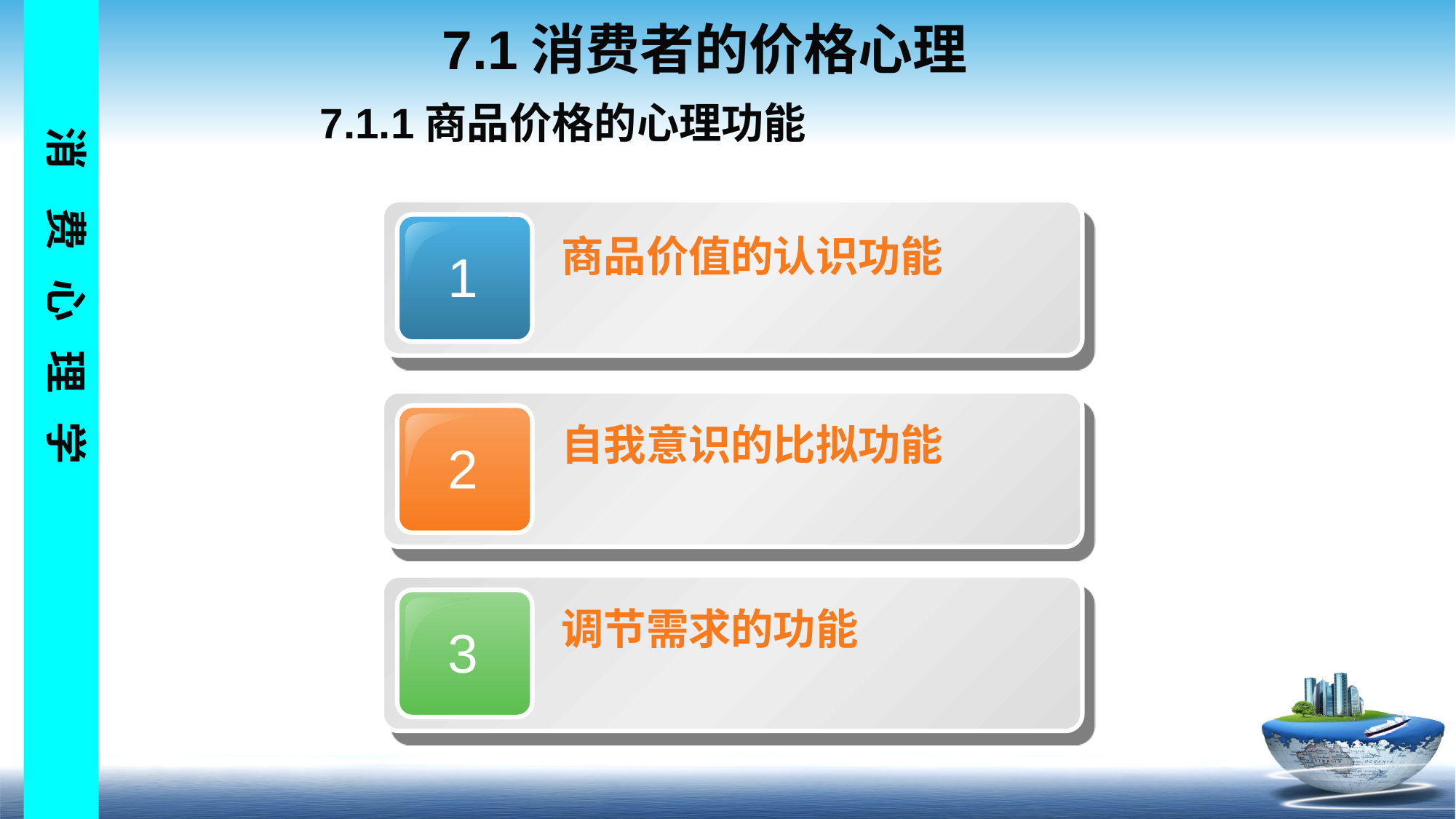

# 7.1消费者的价格心理
7.1.1商品价格的心理功能

1
商品价值的认识功能

2
自我意识的比拟功能

3
调节需求的功能